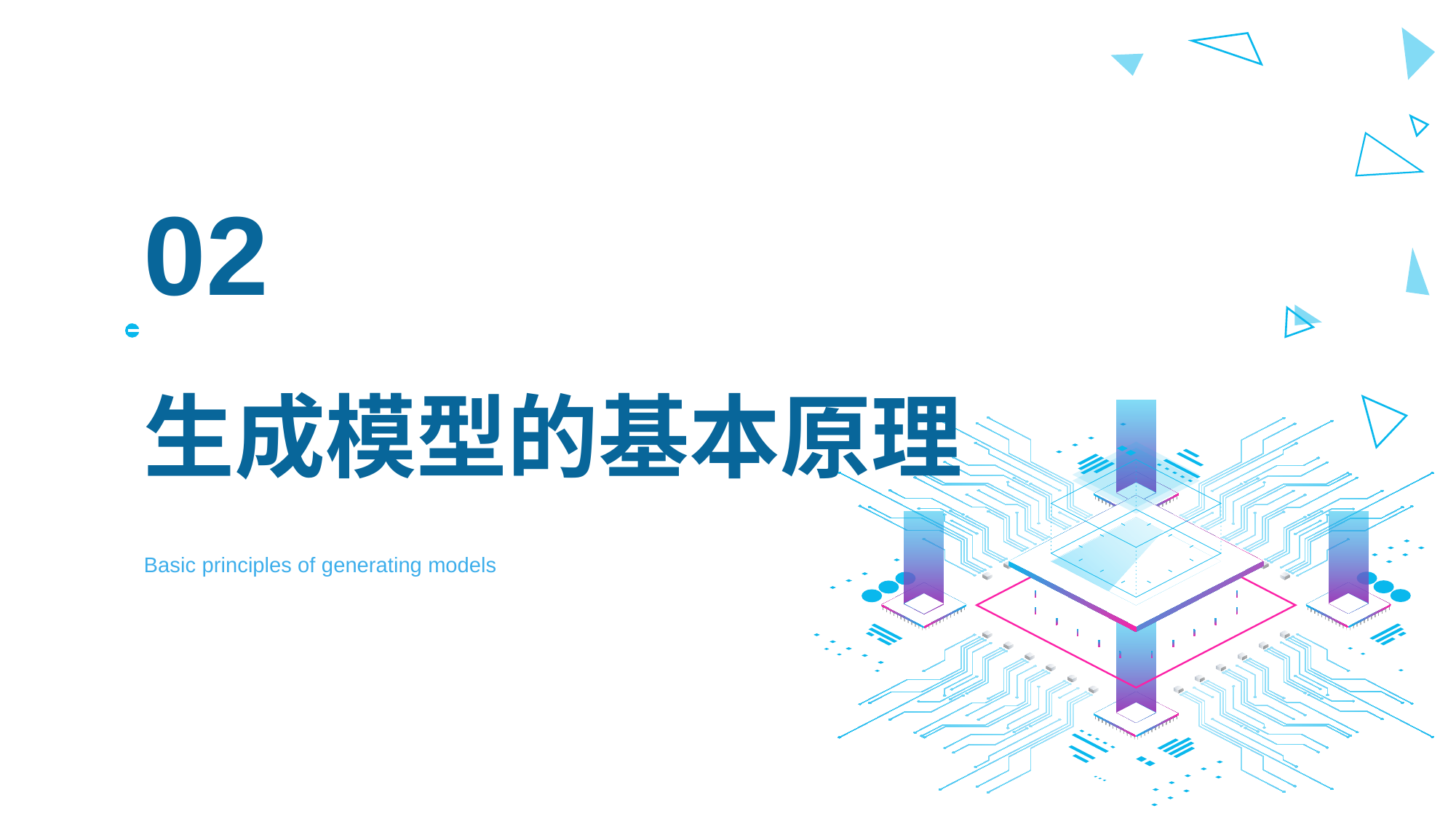

02

生成模型的基本原理

Basic principles of generating models